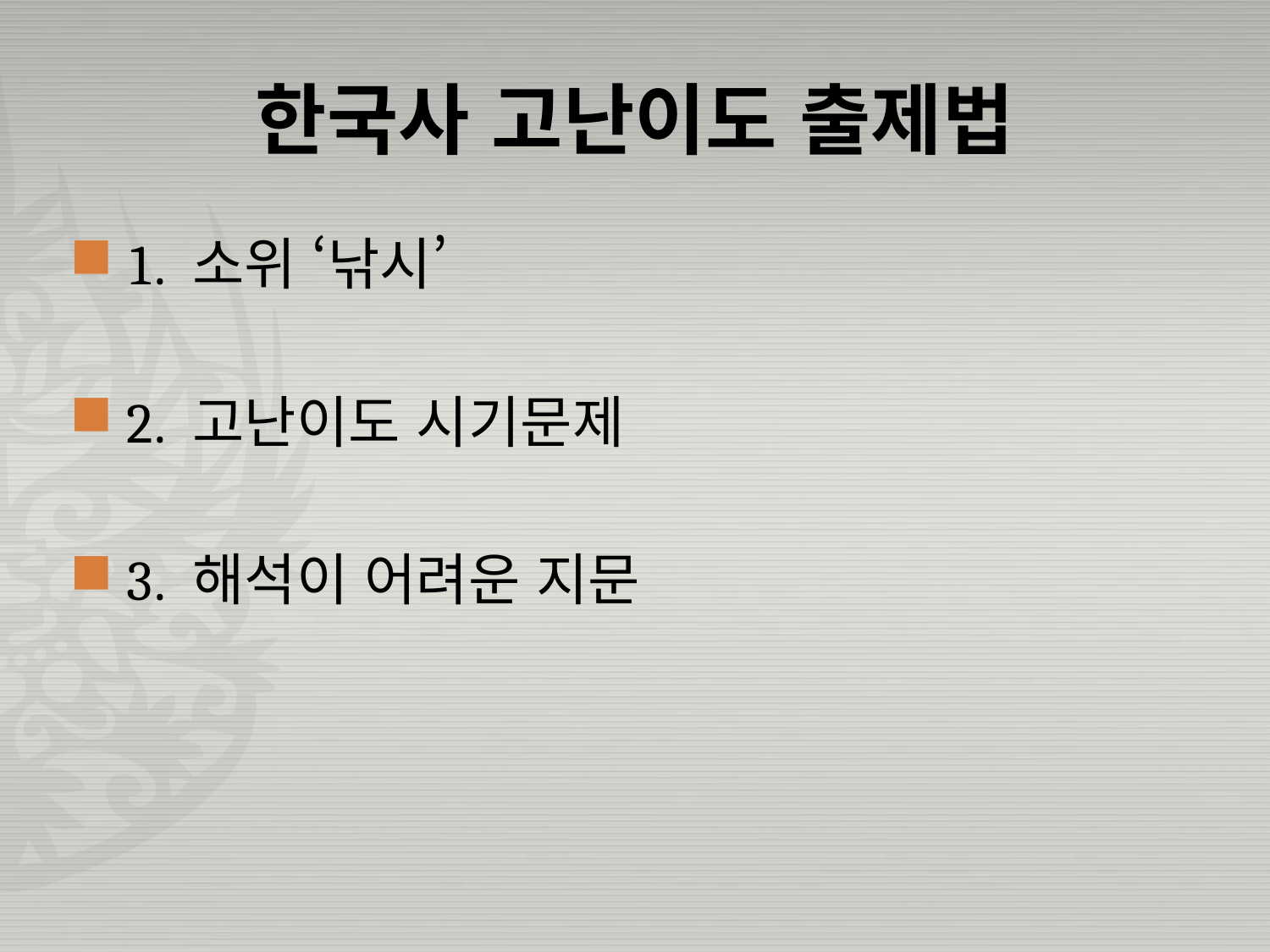

# 한국사 고난이도 출제법
1. 소위 ‘낚시’

2. 고난이도 시기문제

3. 해석이 어려운 지문